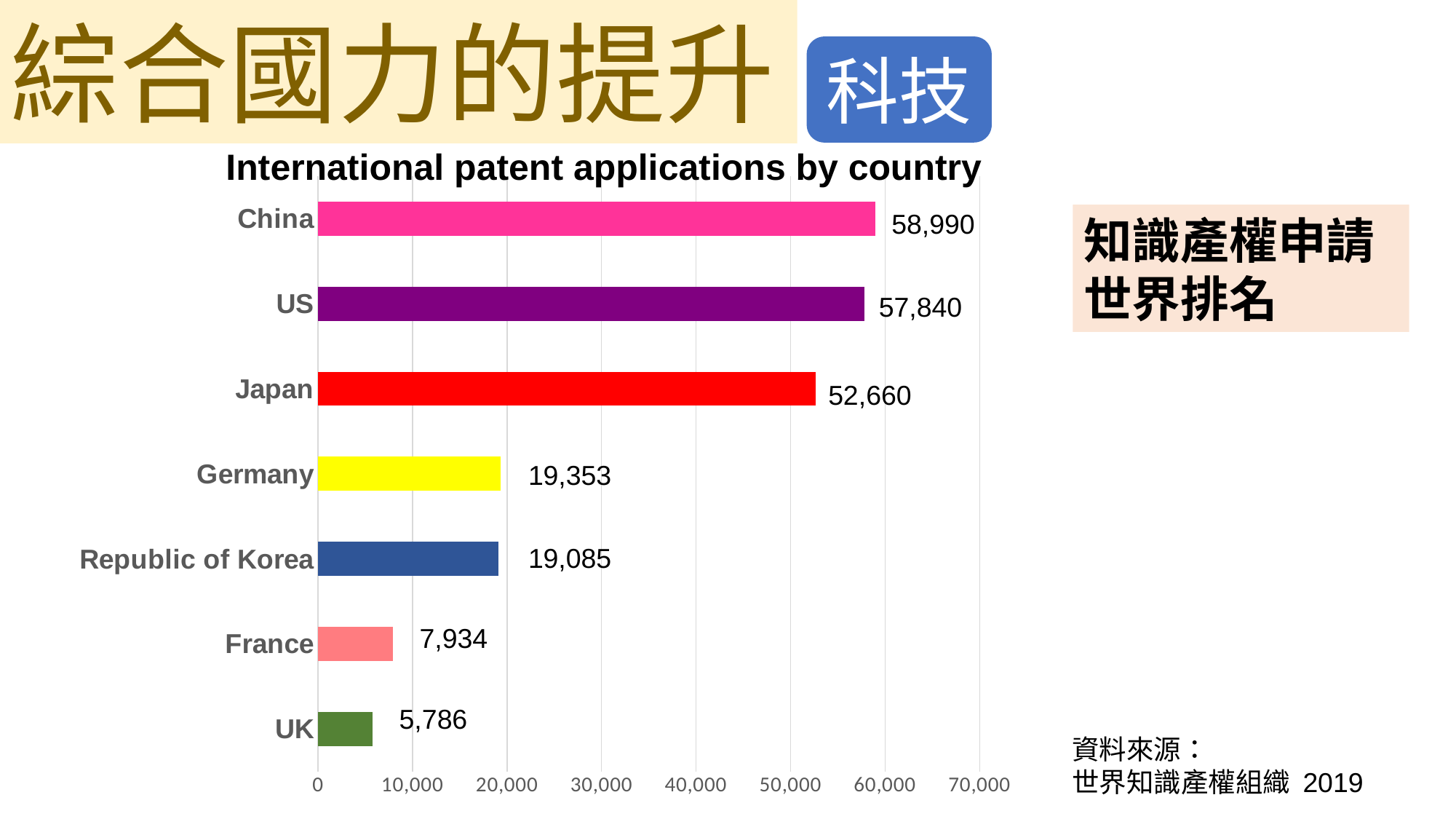

綜合國力的提升
科技
International patent applications by country

### Chart

| Category | Series 1 |
|---|---|
| UK | 5786.0 |
| France | 7934.0 |
| Republic of Korea | 19085.0 |
| Germany | 19353.0 |
| Japan | 52660.0 |
| US | 57840.0 |
| China | 58990.0 |
58,990
57,840
52,660
19,353
19,085
7,934
5,786
知識產權申請世界排名
資料來源：
世界知識產權組織 2019